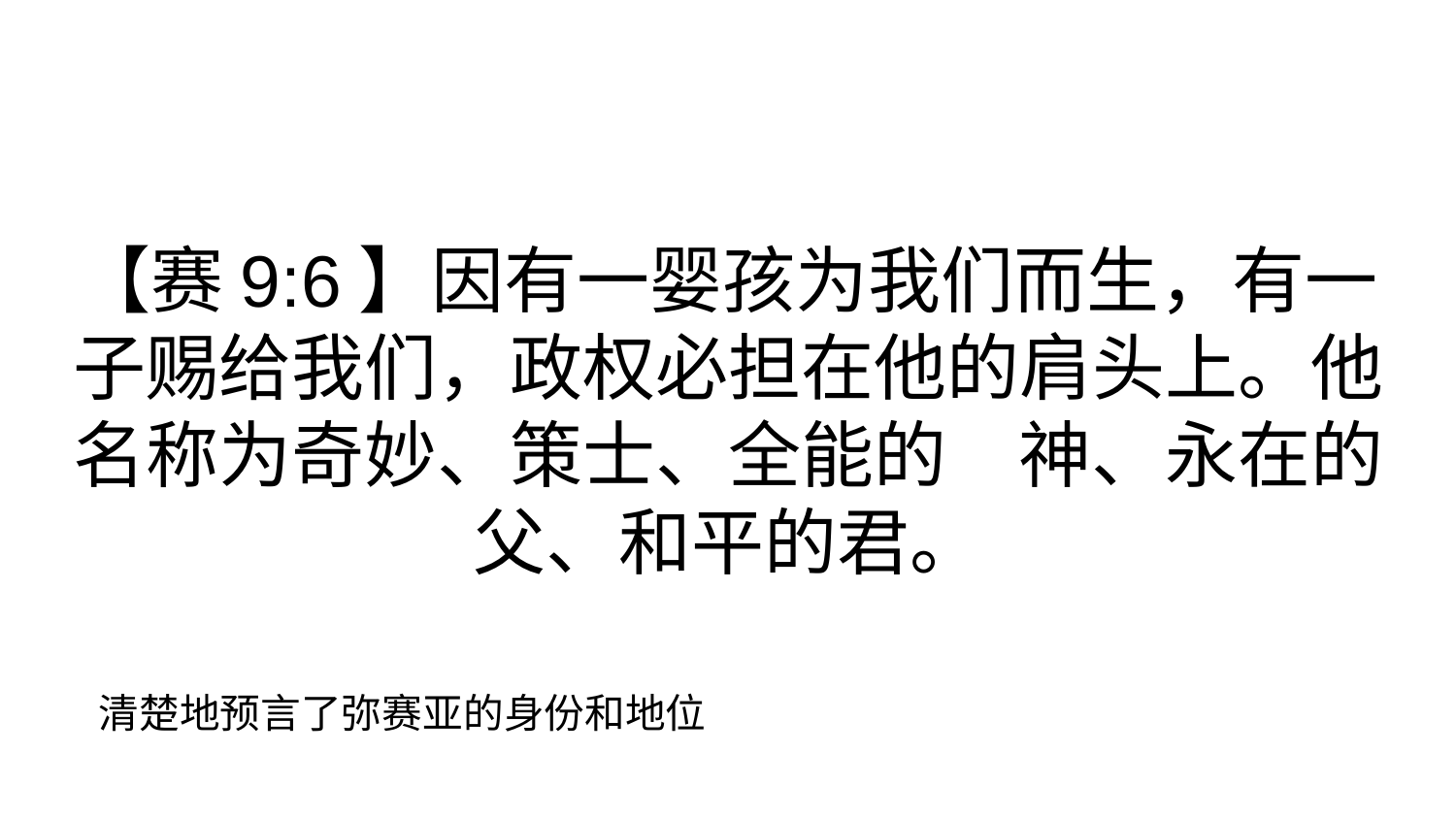

# 【赛9:6】因有一婴孩为我们而生，有一子赐给我们，政权必担在他的肩头上。他名称为奇妙、策士、全能的　神、永在的父、和平的君。
清楚地预言了弥赛亚的身份和地位